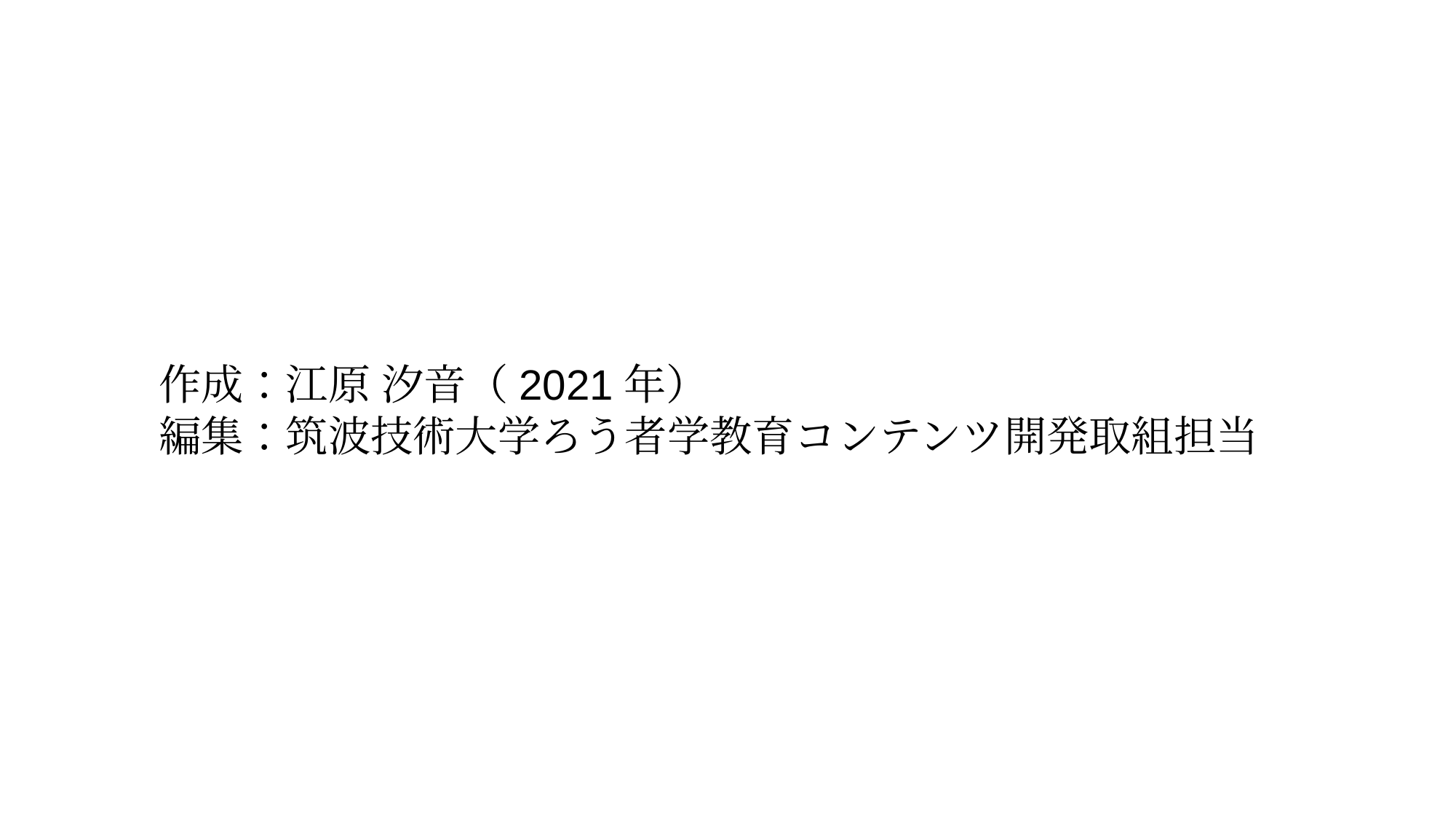

作成：江原 汐音（2021年）
編集：筑波技術大学ろう者学教育コンテンツ開発取組担当